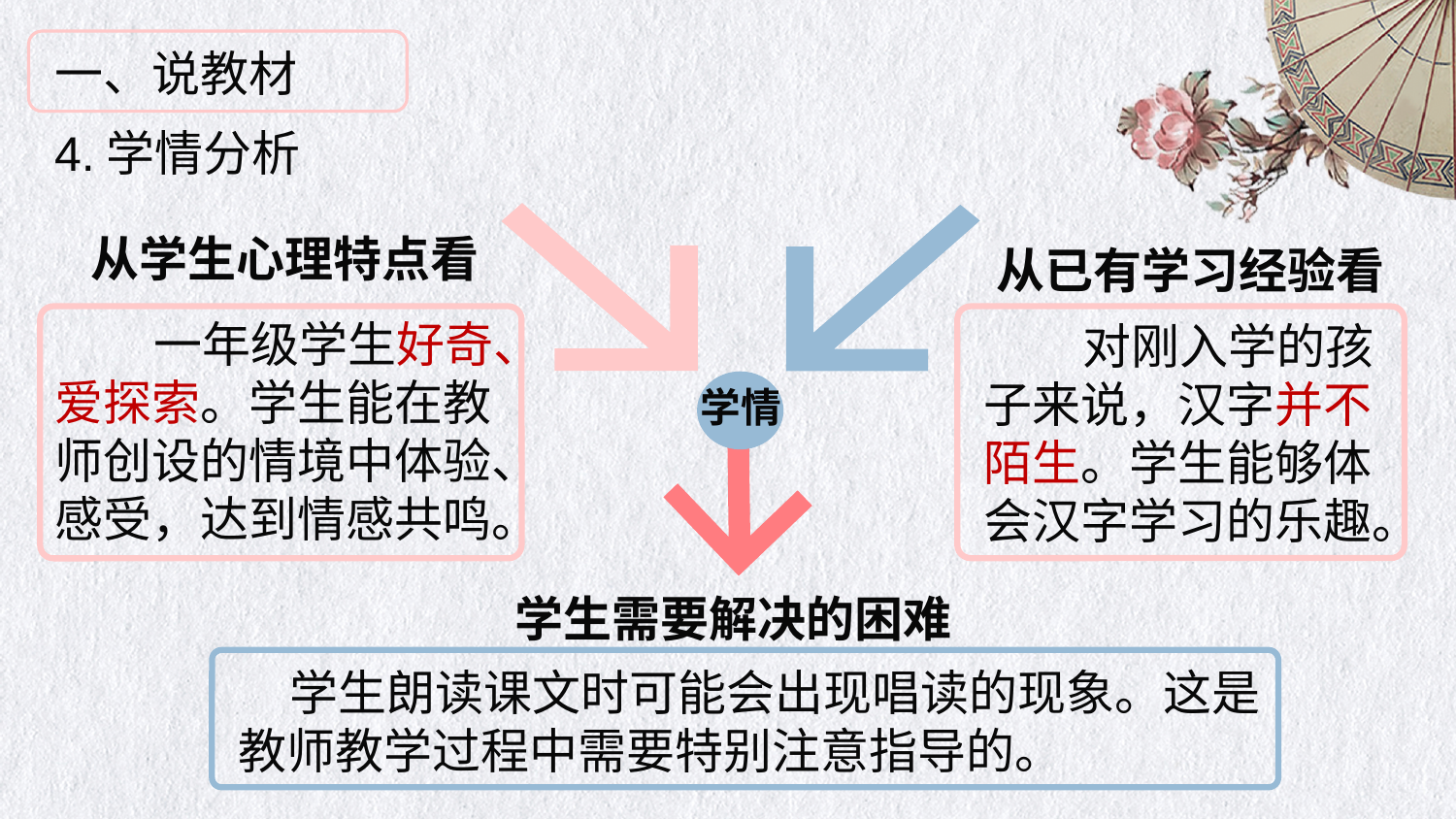

一、说教材
4.学情分析

从学生心理特点看
        一年级学生好奇、爱探索。学生能在教师创设的情境中体验、感受，达到情感共鸣。
从已有学习经验看
        对刚入学的孩子来说，汉字并不陌生。学生能够体会汉字学习的乐趣。

学情
学生需要解决的困难
      学生朗读课文时可能会出现唱读的现象。这是教师教学过程中需要特别注意指导的。